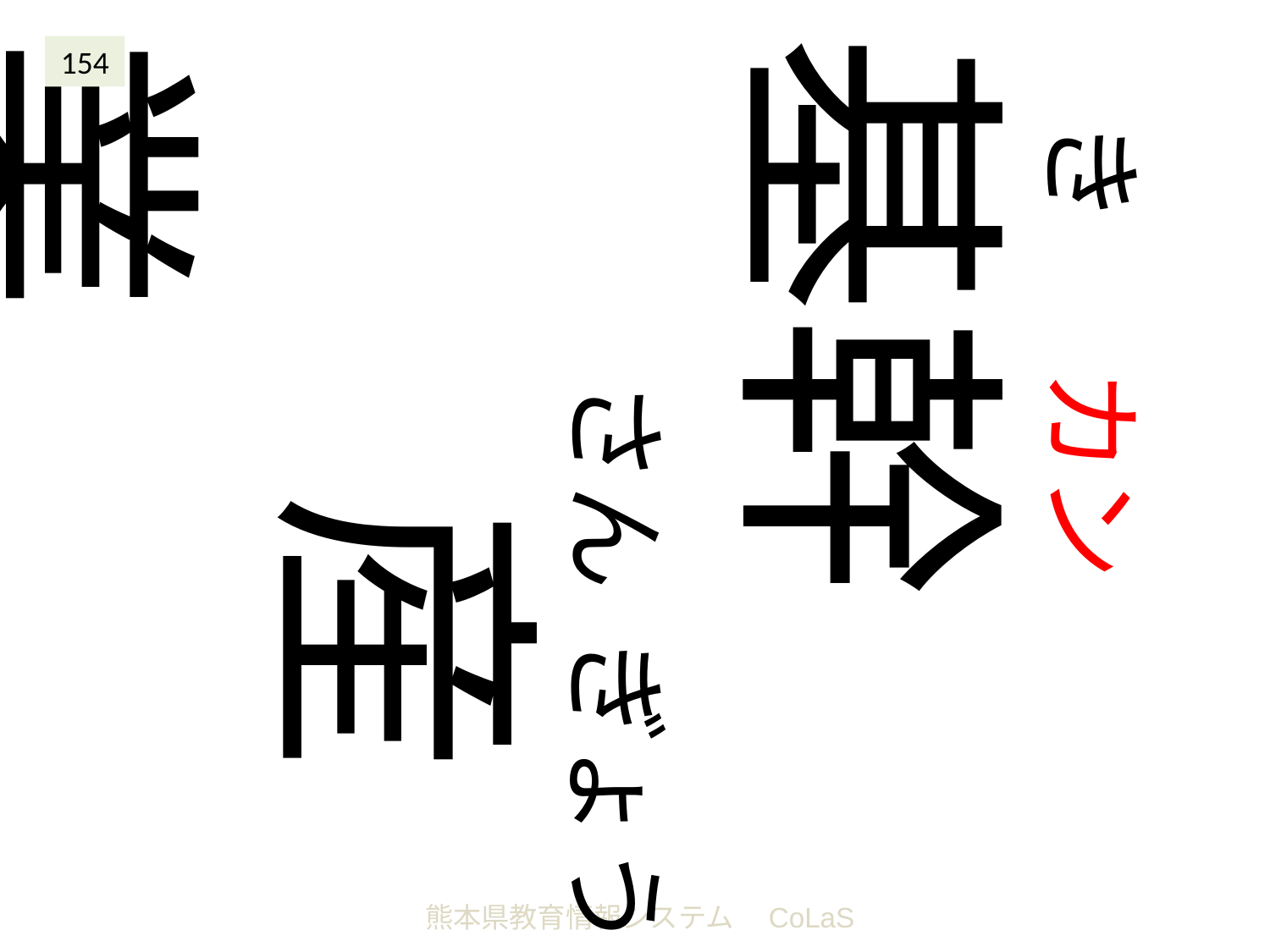

基幹

　　産業
154
き
カン
さん
ぎょう